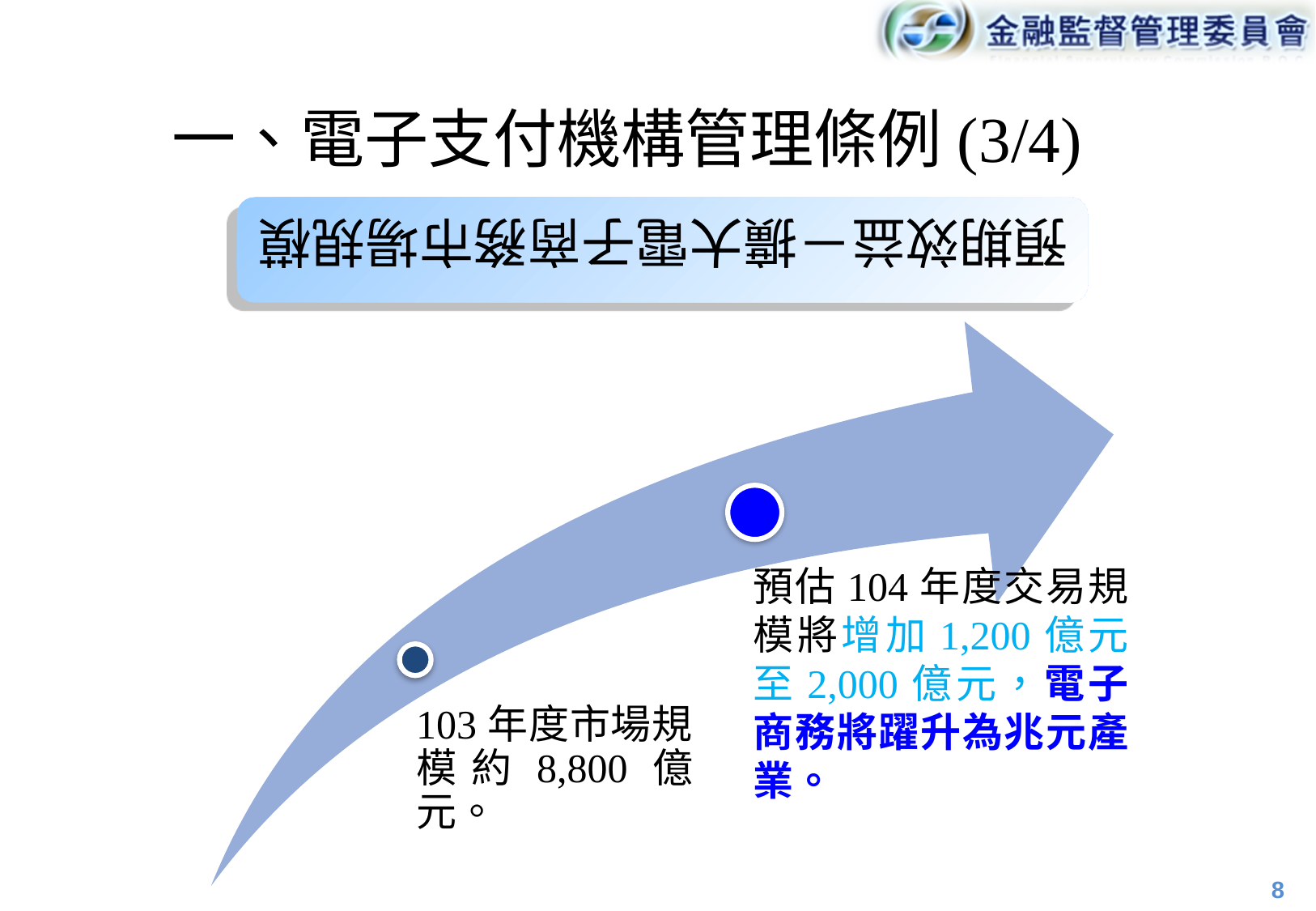

預期效益－擴大電子商務市場規模
一、電子支付機構管理條例(3/4)
103年度市場規模約8,800億元。
預估104年度交易規模將增加1,200億元至2,000億元，電子商務將躍升為兆元產業。
8